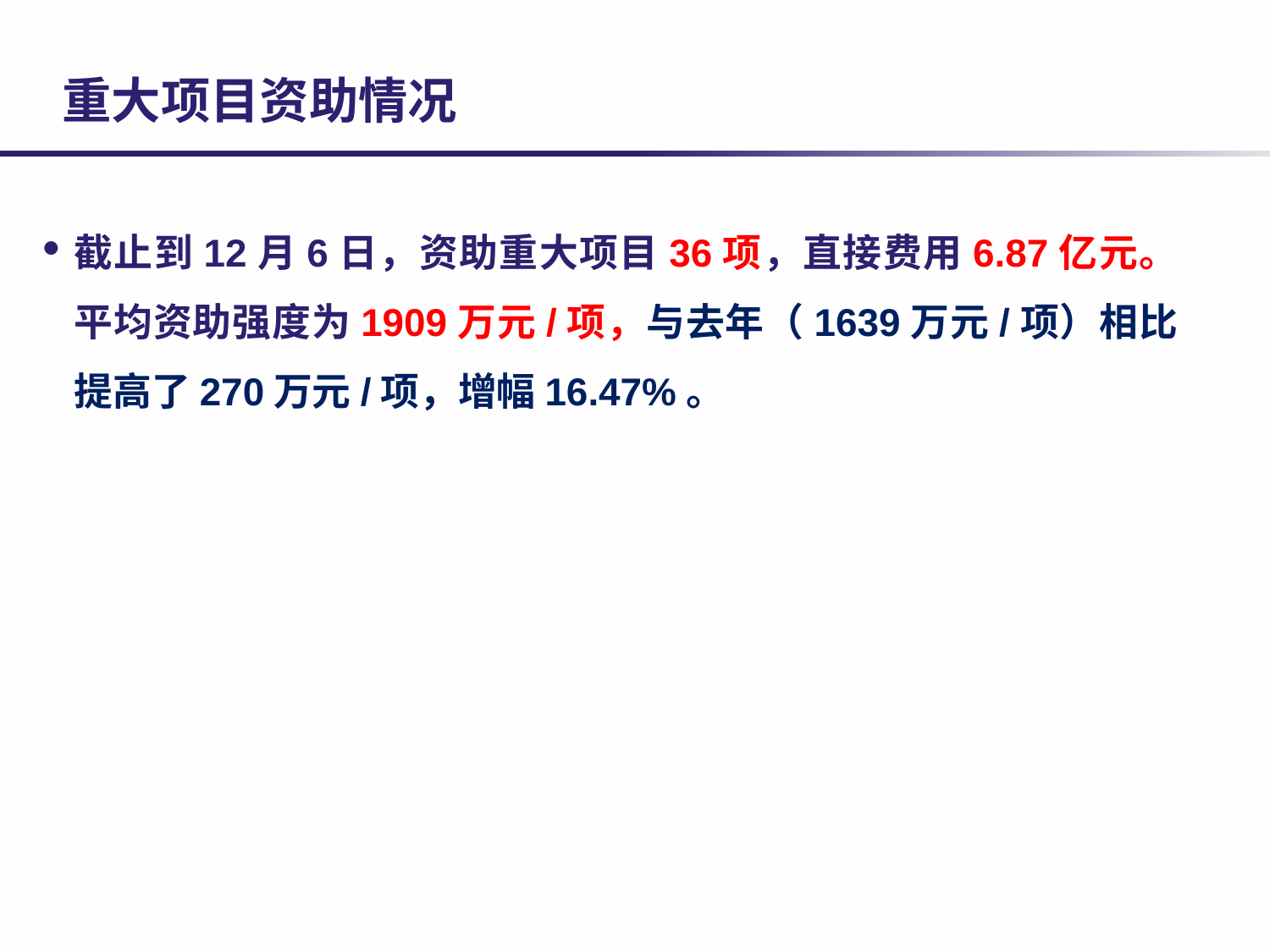

# 重大项目资助情况
截止到12月6日，资助重大项目36项，直接费用6.87亿元。平均资助强度为1909万元/项，与去年（1639万元/项）相比提高了270万元/项，增幅16.47%。